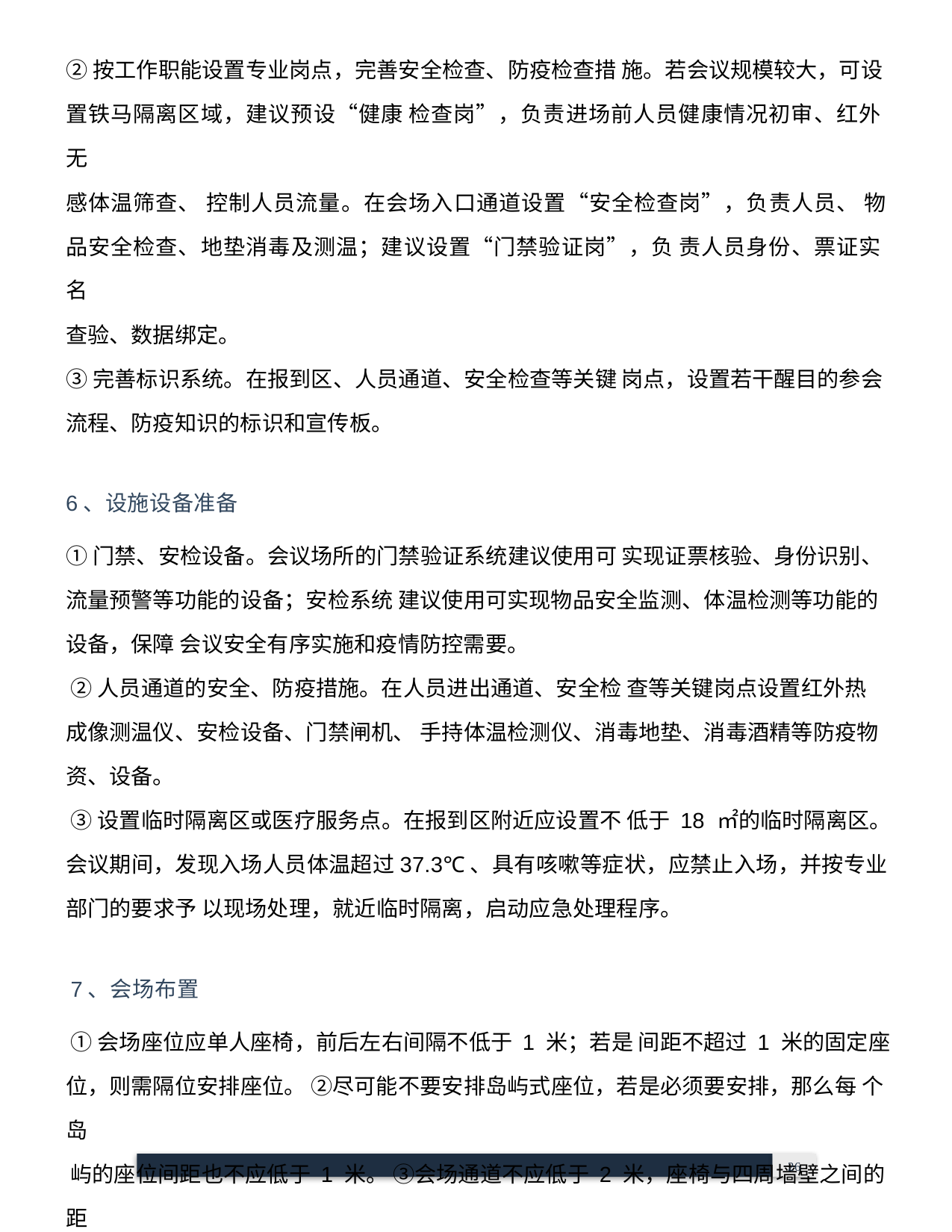

②按工作职能设置专业岗点，完善安全检查、防疫检查措 施。若会议规模较大，可设
置铁马隔离区域，建议预设“健康 检查岗”，负责进场前人员健康情况初审、红外无
感体温筛查、 控制人员流量。在会场入口通道设置“安全检查岗”，负责人员、 物
品安全检查、地垫消毒及测温；建议设置“门禁验证岗”，负 责人员身份、票证实名
查验、数据绑定。
③完善标识系统。在报到区、人员通道、安全检查等关键 岗点，设置若干醒目的参会
流程、防疫知识的标识和宣传板。

6、设施设备准备

①门禁、安检设备。会议场所的门禁验证系统建议使用可 实现证票核验、身份识别、
流量预警等功能的设备；安检系统 建议使用可实现物品安全监测、体温检测等功能的
设备，保障 会议安全有序实施和疫情防控需要。
②人员通道的安全、防疫措施。在人员进出通道、安全检 查等关键岗点设置红外热
成像测温仪、安检设备、门禁闸机、 手持体温检测仪、消毒地垫、消毒酒精等防疫物
资、设备。
③设置临时隔离区或医疗服务点。在报到区附近应设置不 低于 18 ㎡的临时隔离区。
会议期间，发现入场人员体温超过37.3℃、具有咳嗽等症状，应禁止入场，并按专业
部门的要求予 以现场处理，就近临时隔离，启动应急处理程序。

7、会场布置

①会场座位应单人座椅，前后左右间隔不低于 1 米；若是 间距不超过 1 米的固定座位，则需隔位安排座位。 ②尽可能不要安排岛屿式座位，若是必须要安排，那么每 个岛
屿的座位间距也不应低于 1 米。 ③会场通道不应低于 2 米，座椅与四周墙壁之间的距
离不 应低于 1 米。

   	26